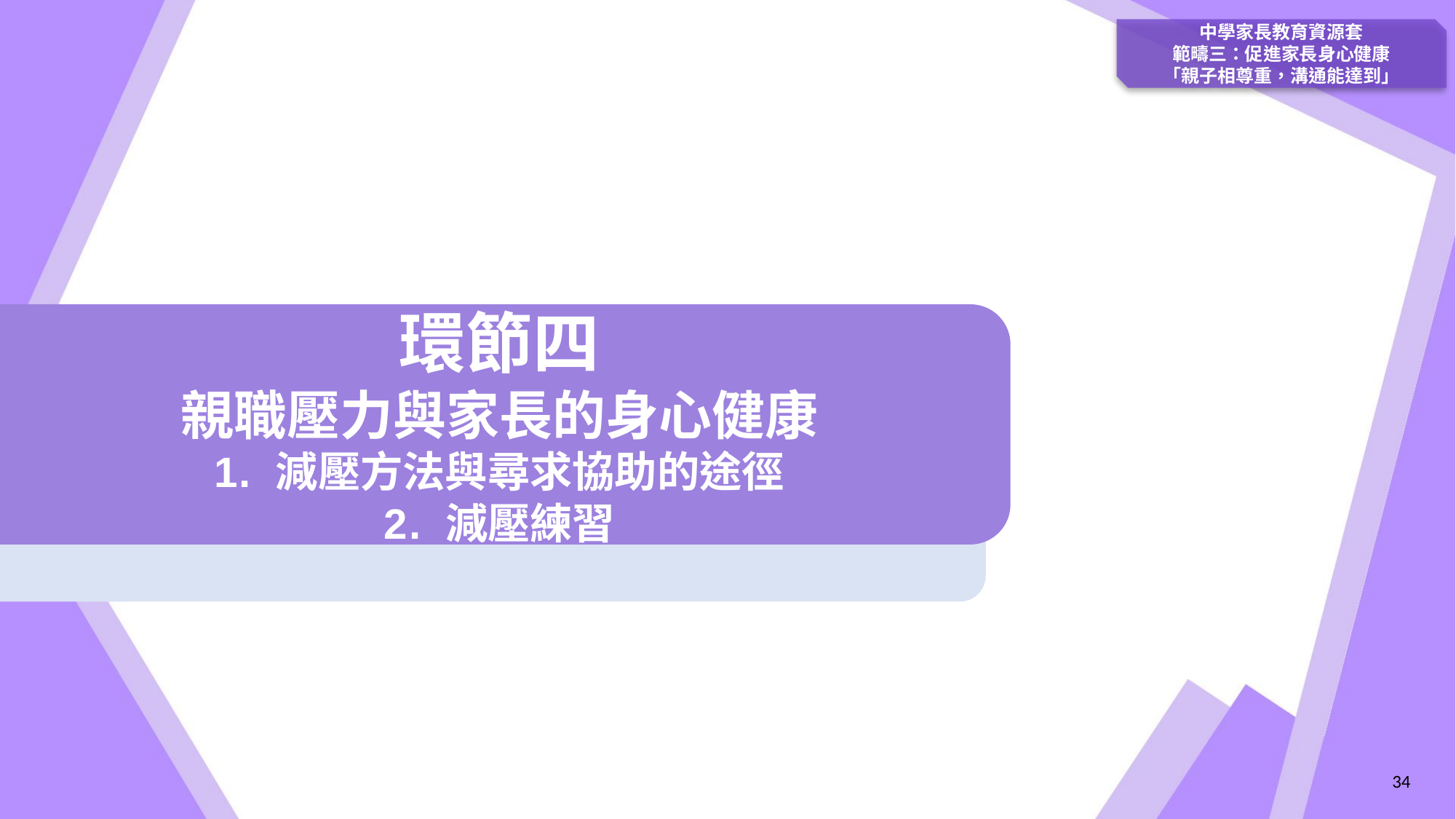

環節四
親職壓力與家長的身心健康
減壓方法與尋求協助的途徑
減壓練習
中學家長教育資源套
範疇三：促進家長身心健康
「親子相尊重，溝通能達到」

34